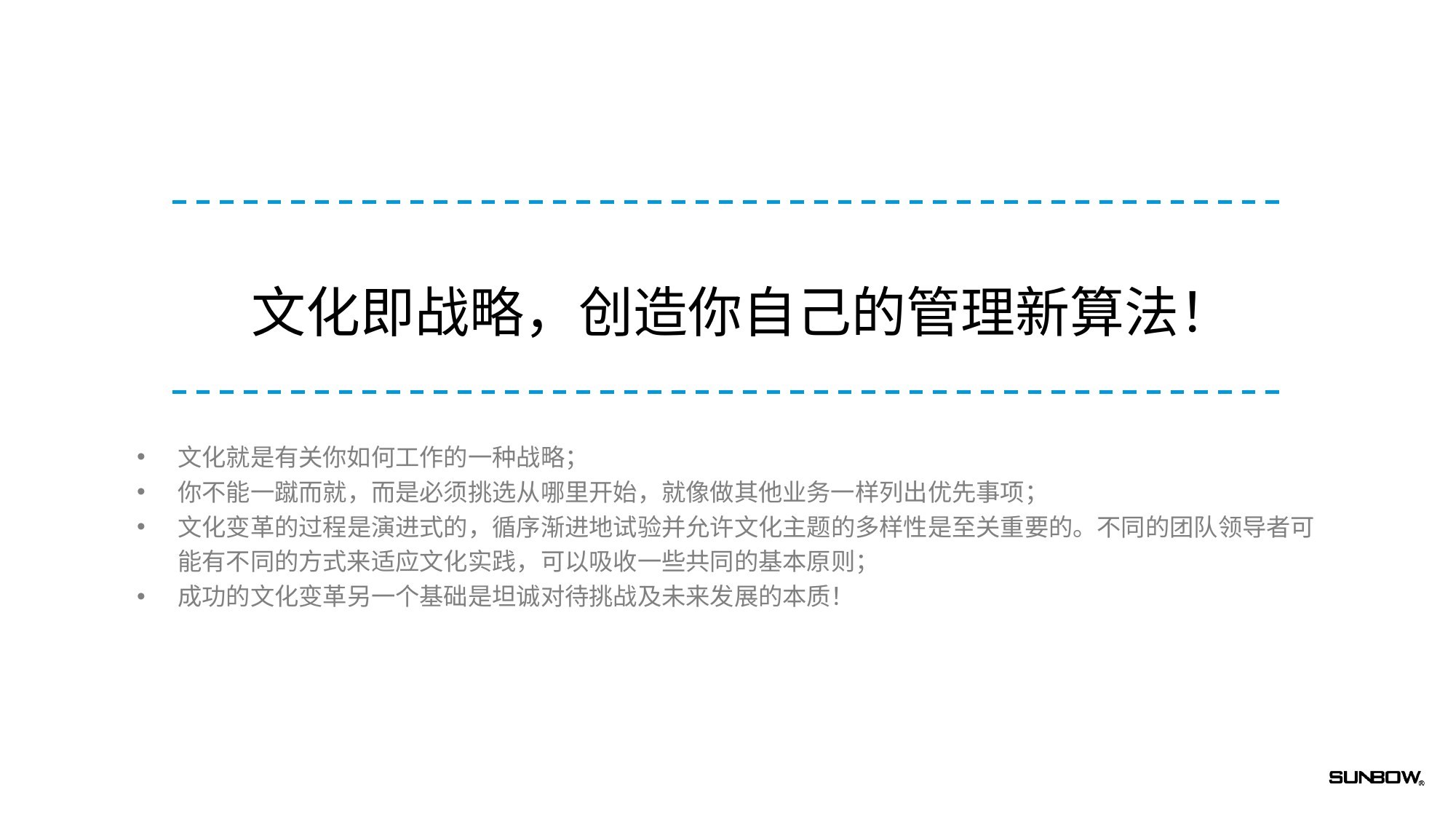

文化即战略，创造你自己的管理新算法！
文化就是有关你如何工作的一种战略；
你不能一蹴而就，而是必须挑选从哪里开始，就像做其他业务一样列出优先事项；
文化变革的过程是演进式的，循序渐进地试验并允许文化主题的多样性是至关重要的。不同的团队领导者可能有不同的方式来适应文化实践，可以吸收一些共同的基本原则；
成功的文化变革另一个基础是坦诚对待挑战及未来发展的本质！
64